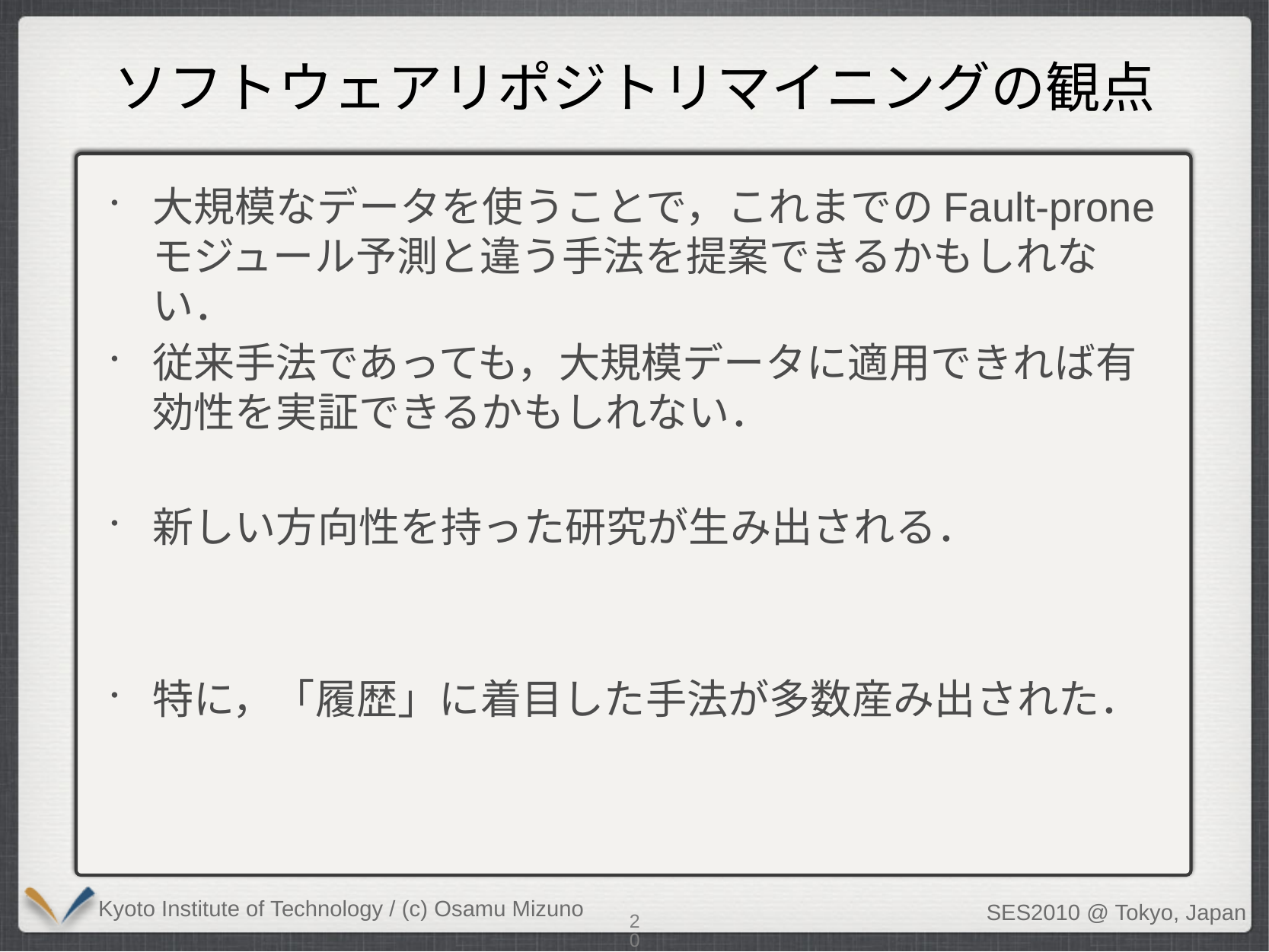

# ソフトウェアリポジトリマイニングの観点
大規模なデータを使うことで，これまでのFault-proneモジュール予測と違う手法を提案できるかもしれない．
従来手法であっても，大規模データに適用できれば有効性を実証できるかもしれない．

新しい方向性を持った研究が生み出される．

特に，「履歴」に着目した手法が多数産み出された．

20